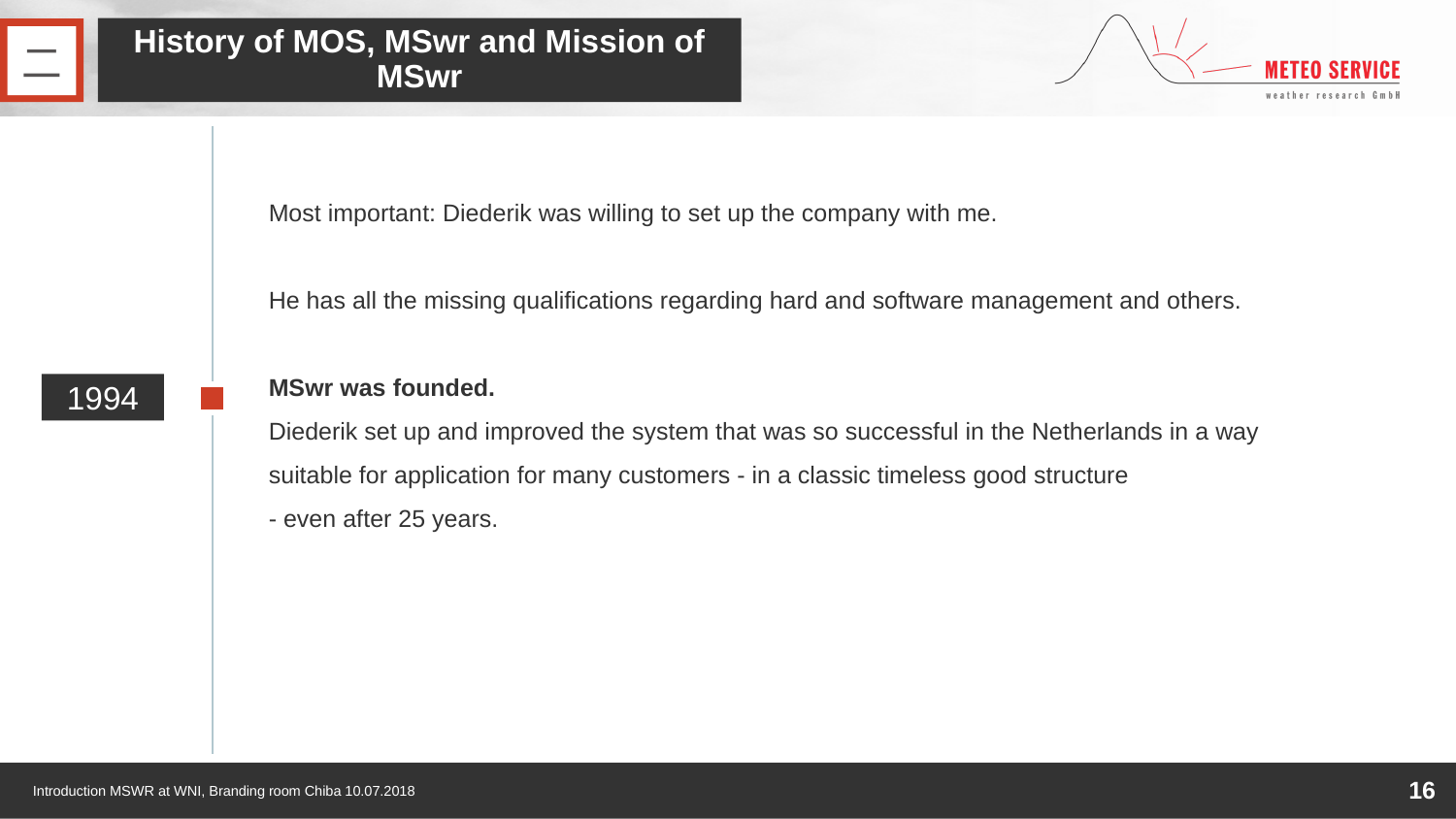

# History of MOS, MSwr and Mission of MSwr
二

Most important: Diederik was willing to set up the company with me.

He has all the missing qualifications regarding hard and software management and others.

MSwr was founded.
Diederik set up and improved the system that was so successful in the Netherlands in a way suitable for application for many customers - in a classic timeless good structure
- even after 25 years.
1994